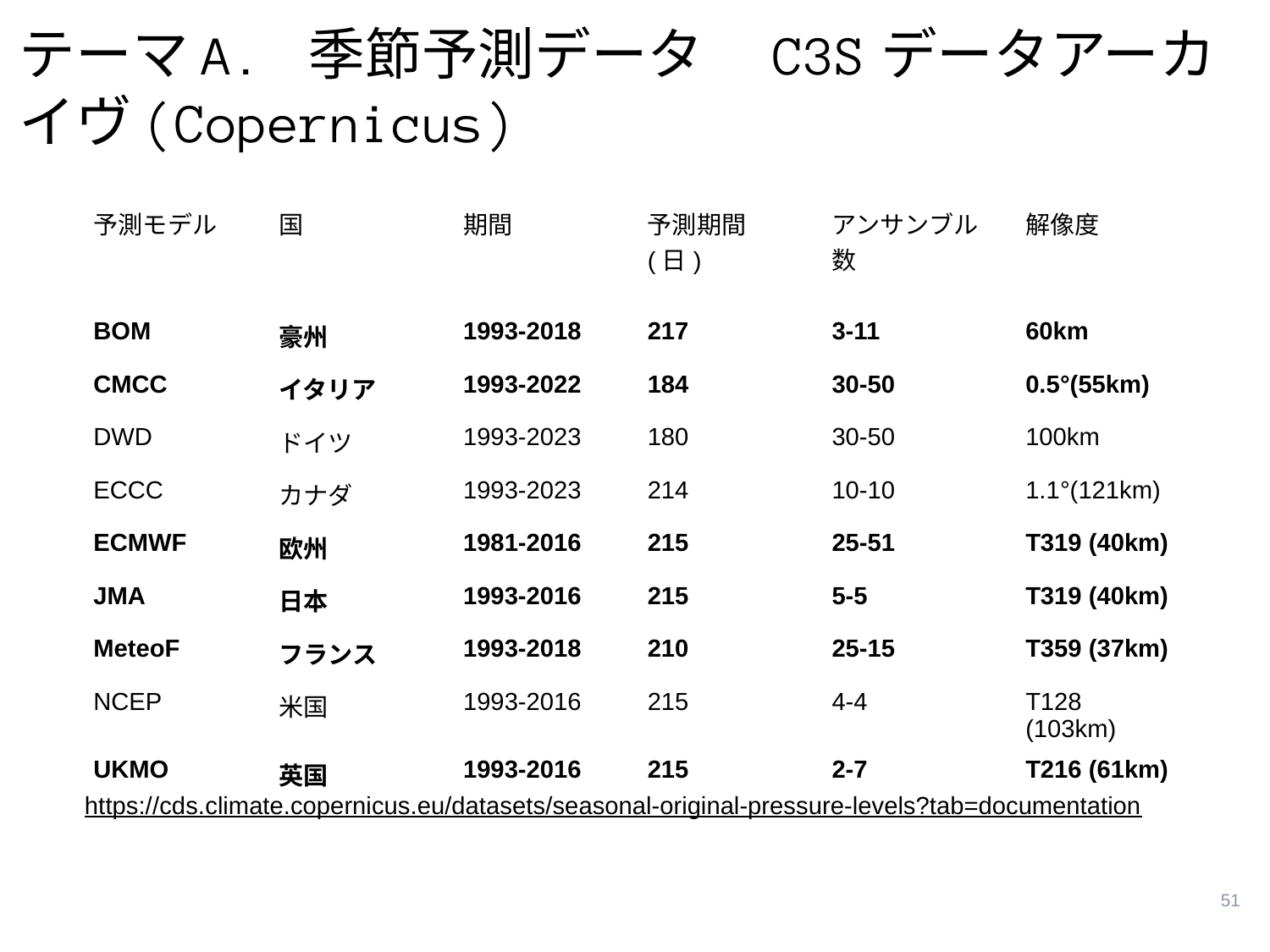

# テーマA. 季節予測データ　C3Sデータアーカイヴ(Copernicus)
| 予測モデル | 国 | 期間 | 予測期間(日) | アンサンブル数 | 解像度 |
| --- | --- | --- | --- | --- | --- |
| BOM | 豪州 | 1993-2018 | 217 | 3-11 | 60km |
| CMCC | イタリア | 1993-2022 | 184 | 30-50 | 0.5°(55km) |
| DWD | ドイツ | 1993-2023 | 180 | 30-50 | 100km |
| ECCC | カナダ | 1993-2023 | 214 | 10-10 | 1.1°(121km) |
| ECMWF | 欧州 | 1981-2016 | 215 | 25-51 | T319 (40km) |
| JMA | 日本 | 1993-2016 | 215 | 5-5 | T319 (40km) |
| MeteoF | フランス | 1993-2018 | 210 | 25-15 | T359 (37km) |
| NCEP | 米国 | 1993-2016 | 215 | 4-4 | T128 (103km) |
| UKMO | 英国 | 1993-2016 | 215 | 2-7 | T216 (61km) |
https://cds.climate.copernicus.eu/datasets/seasonal-original-pressure-levels?tab=documentation
51